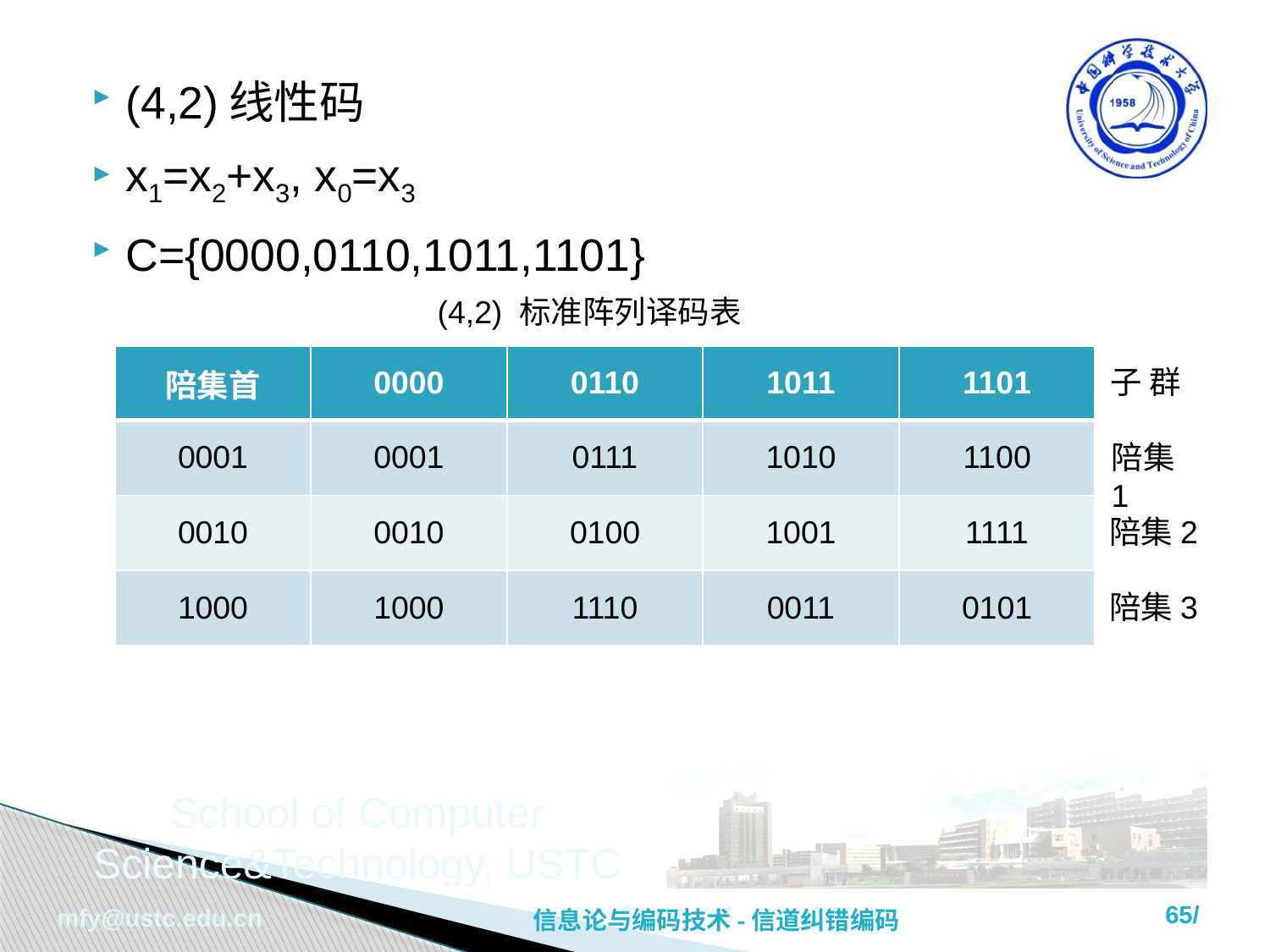

(4,2)线性码
x1=x2+x3, x0=x3
C={0000,0110,1011,1101}
(4,2) 标准阵列译码表
| 陪集首 | 0000 | 0110 | 1011 | 1101 |
| --- | --- | --- | --- | --- |
| 0001 | 0001 | 0111 | 1010 | 1100 |
| 0010 | 0010 | 0100 | 1001 | 1111 |
| 1000 | 1000 | 1110 | 0011 | 0101 |
子 群
陪集1
陪集2
陪集3